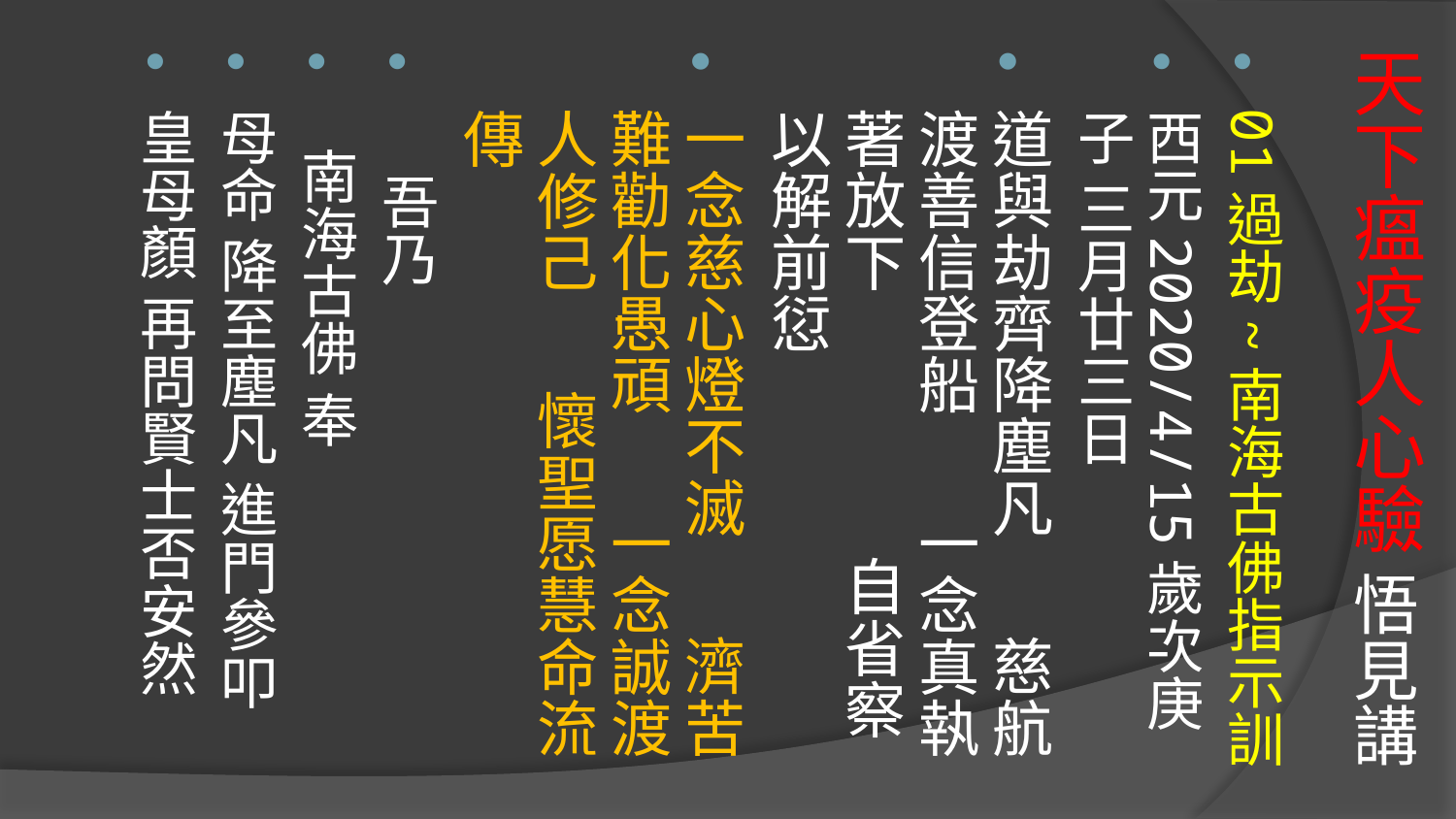

# 天下瘟疫人心驗 悟見講
01過劫~南海古佛指示訓
西元2020/4/15歲次庚子 三月廿三日
道與劫齊降塵凡       慈航渡善信登船       一念真執著放下                   自省察以解前愆
一念慈心燈不滅       濟苦難勸化愚頑       一念誠渡人修己       懷聖愿慧命流傳
    吾乃
  南海古佛 奉
母命 降至塵凡 進門參叩
皇母顏 再問賢士否安然